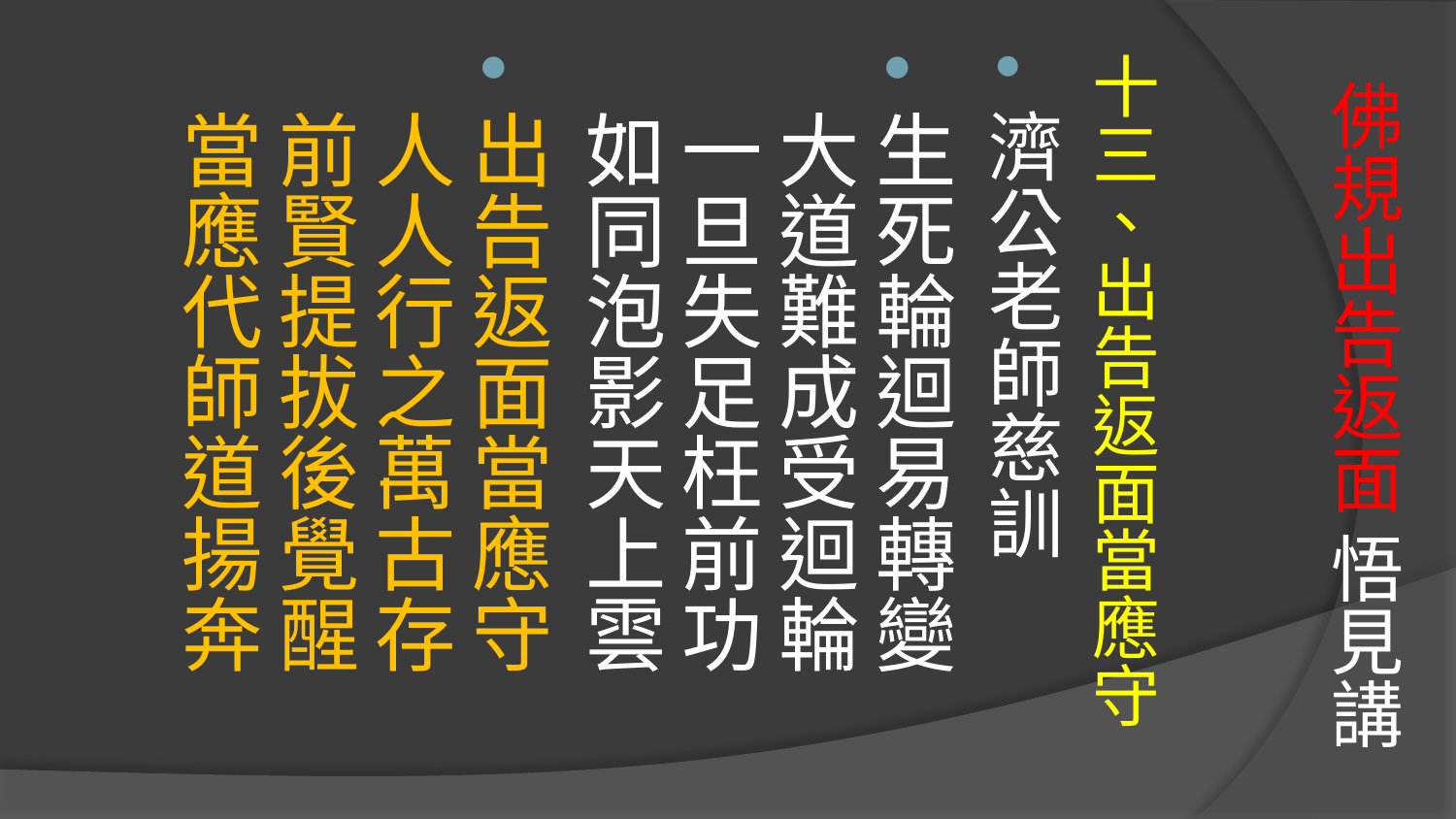

十三、出告返面當應守
濟公老師慈訓
生死輪迴易轉變　 大道難成受迴輪
一旦失足枉前功　 如同泡影天上雲
出告返面當應守　 人人行之萬古存
前賢提拔後覺醒　當應代師道揚奔
# 佛規出告返面 悟見講